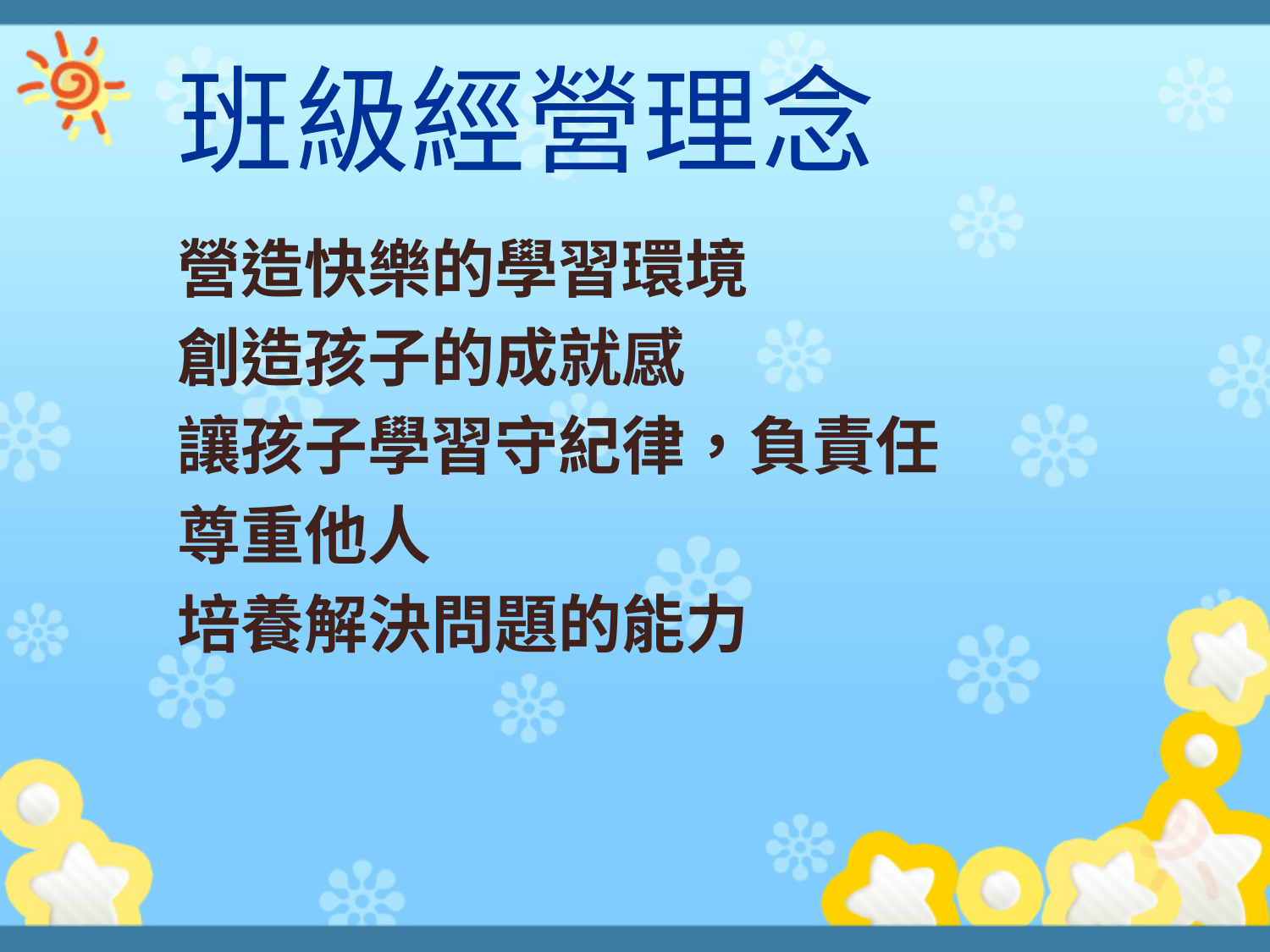

# 班級經營理念
營造快樂的學習環境
創造孩子的成就感
讓孩子學習守紀律，負責任
尊重他人
培養解決問題的能力